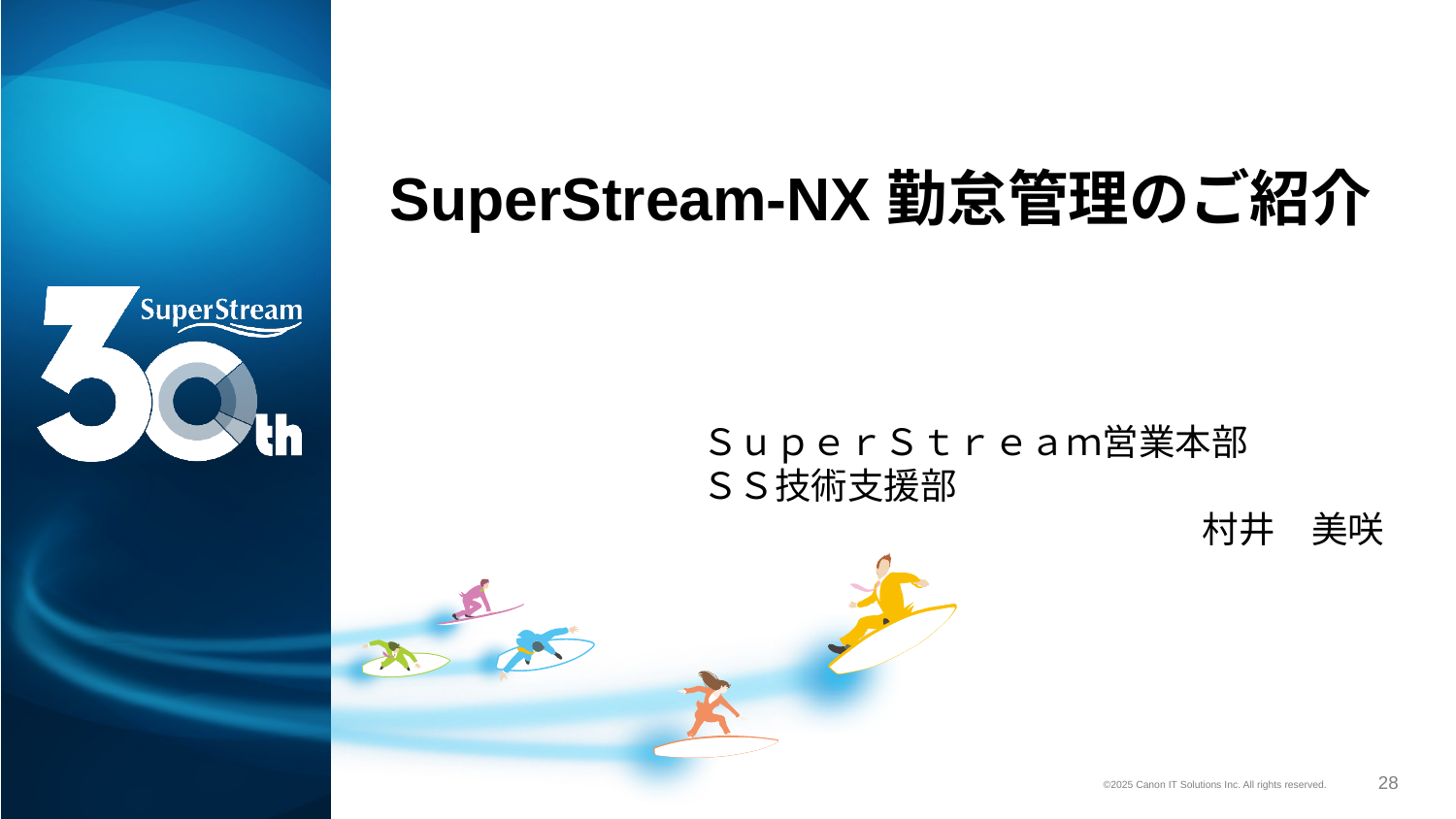

# SuperStream-NX勤怠管理のご紹介
ＳｕｐｅｒＳｔｒｅａｍ営業本部
ＳＳ技術支援部
村井　美咲
©2025 Canon IT Solutions Inc. All rights reserved.
28